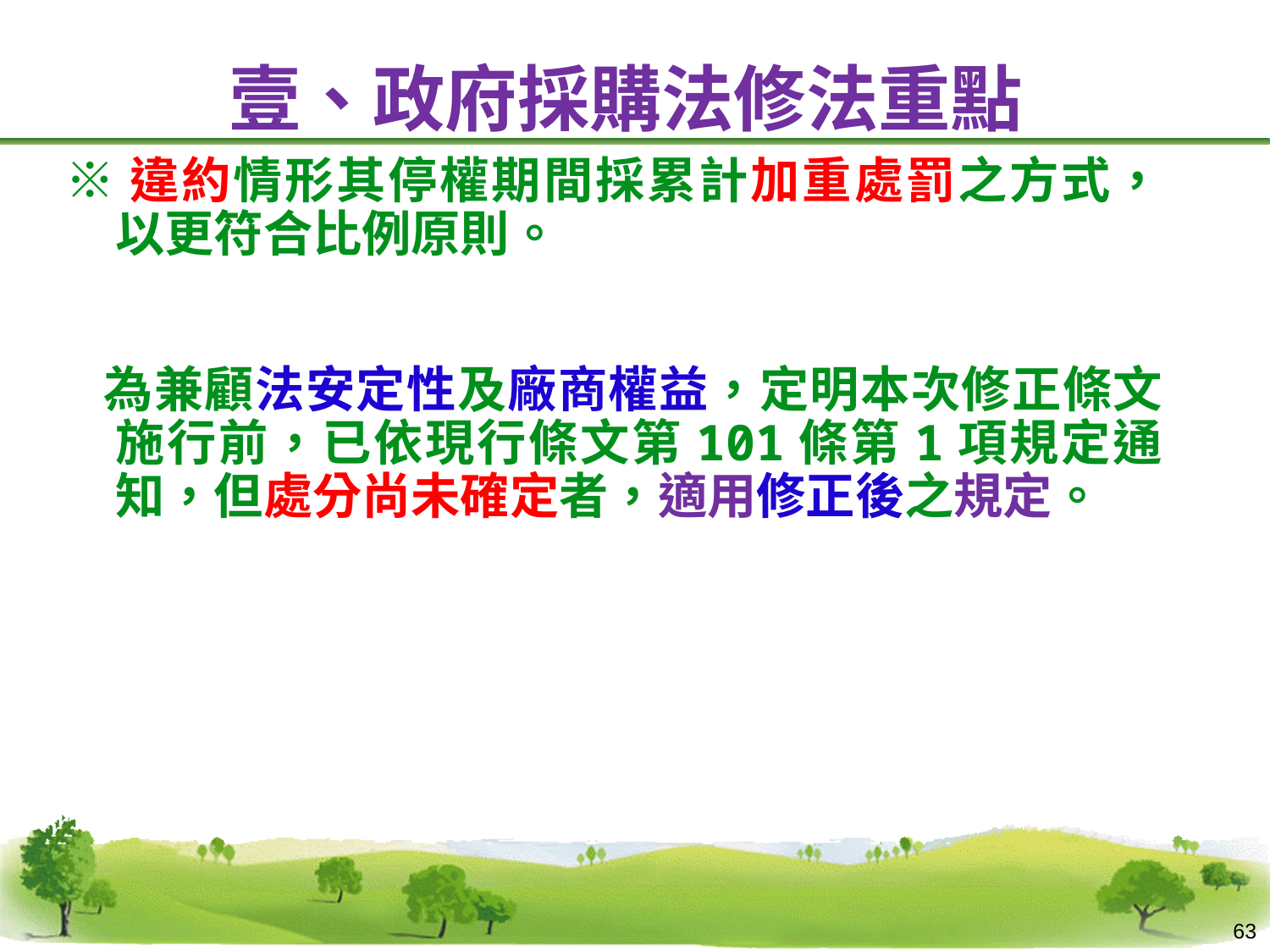

壹、政府採購法修法重點
※違約情形其停權期間採累計加重處罰之方式，以更符合比例原則。

  為兼顧法安定性及廠商權益，定明本次修正條文施行前，已依現行條文第101條第1項規定通知，但處分尚未確定者，適用修正後之規定。

63